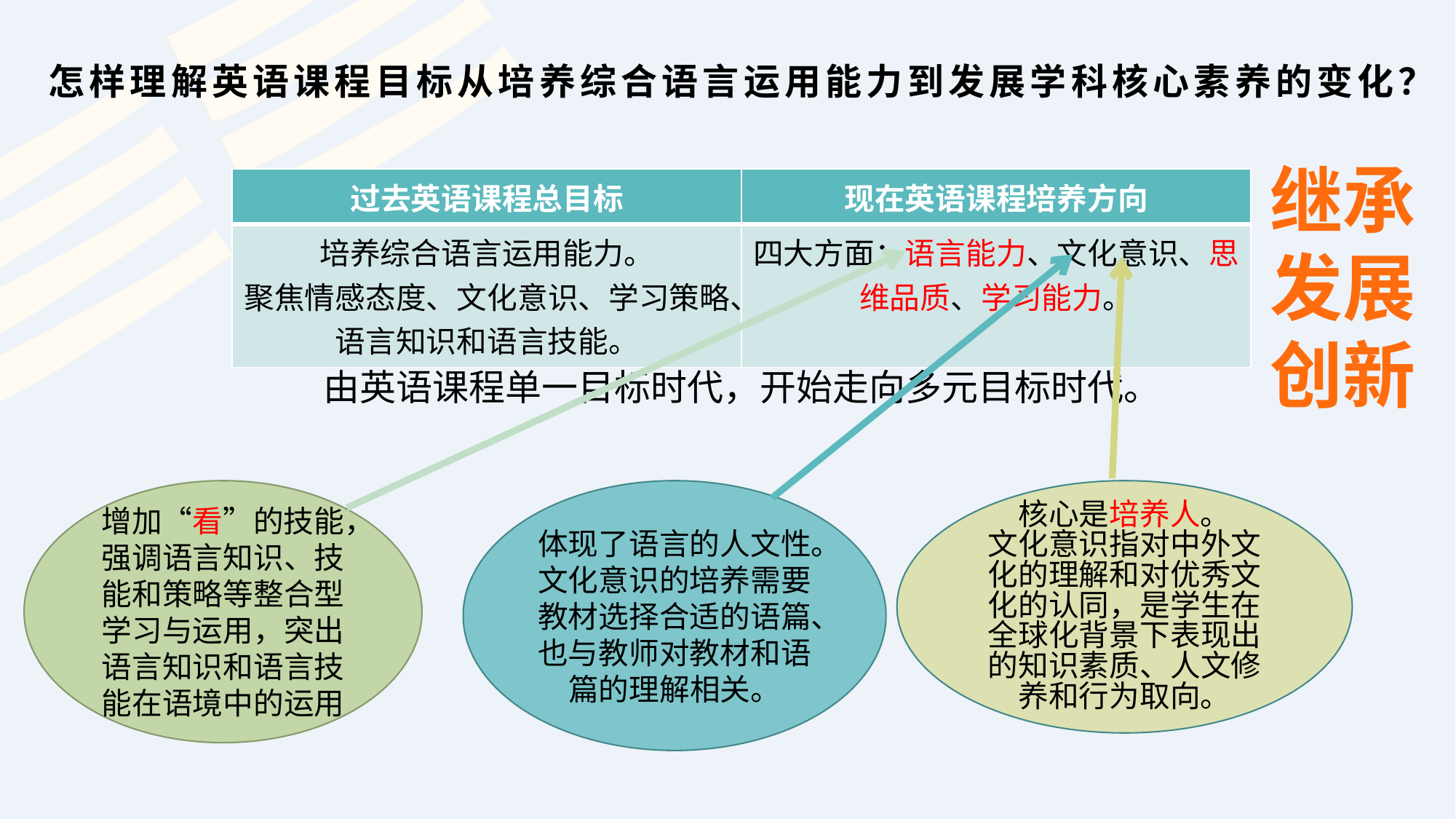

# 怎样理解英语课程目标从培养综合语言运用能力到发展学科核心素养的变化？
继承
发展
创新
| 过去英语课程总目标 | 现在英语课程培养方向 |
| --- | --- |
| 培养综合语言运用能力。 聚焦情感态度、文化意识、学习策略、语言知识和语言技能。 | 四大方面：语言能力、文化意识、思维品质、学习能力。 |
由英语课程单一目标时代，开始走向多元目标时代。
增加“看”的技能，强调语言知识、技能和策略等整合型学习与运用，突出语言知识和语言技能在语境中的运用
体现了语言的人文性。文化意识的培养需要教材选择合适的语篇、也与教师对教材和语篇的理解相关。
核心是培养人。
文化意识指对中外文化的理解和对优秀文化的认同，是学生在全球化背景下表现出的知识素质、人文修养和行为取向。